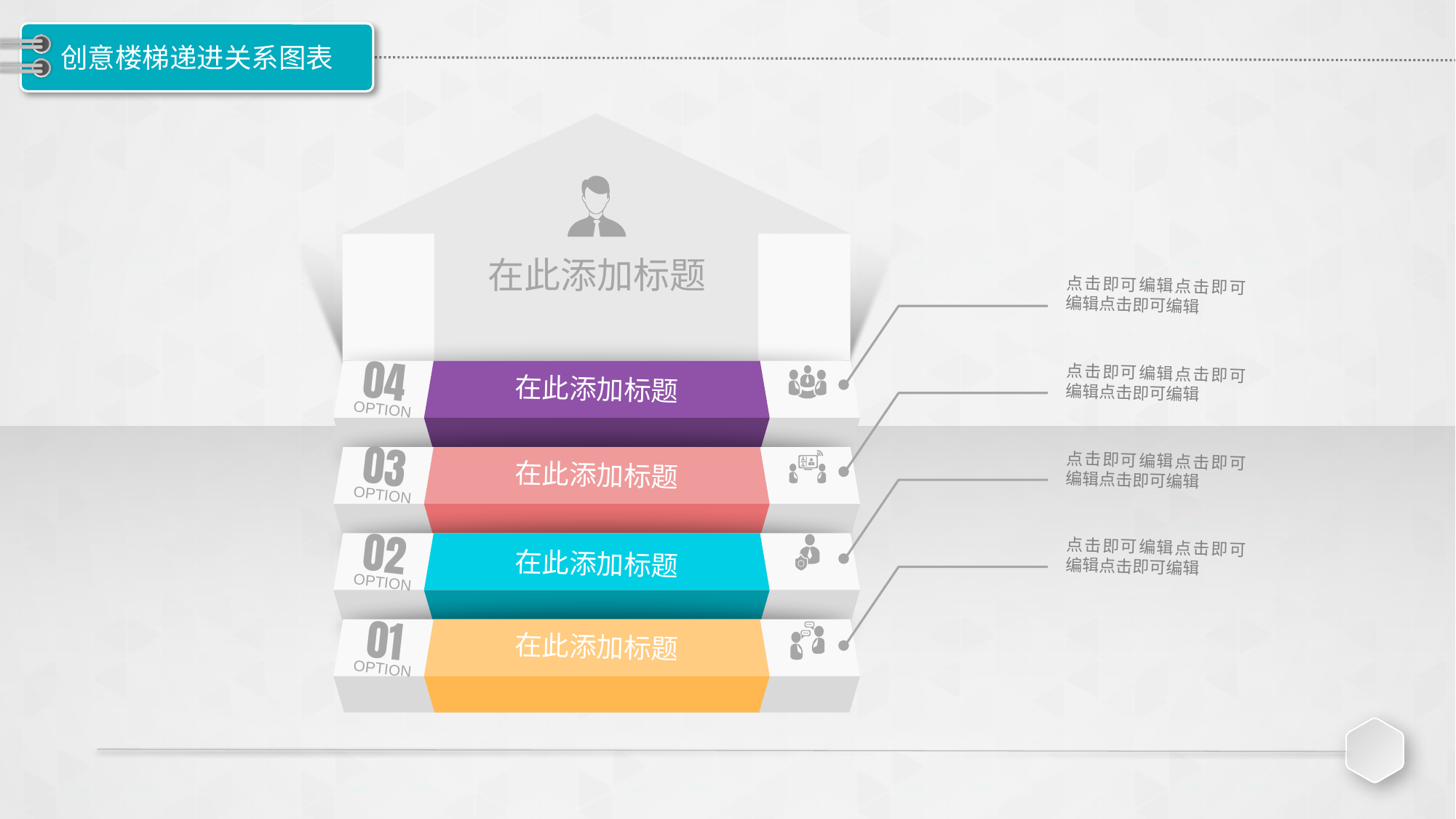

# 创意楼梯递进关系图表

在此添加标题
04
OPTION

在此添加标题
03
OPTION

在此添加标题

02
OPTION

在此添加标题

01
OPTION

在此添加标题

点击即可编辑点击即可编辑点击即可编辑

点击即可编辑点击即可编辑点击即可编辑

点击即可编辑点击即可编辑点击即可编辑

点击即可编辑点击即可编辑点击即可编辑

68